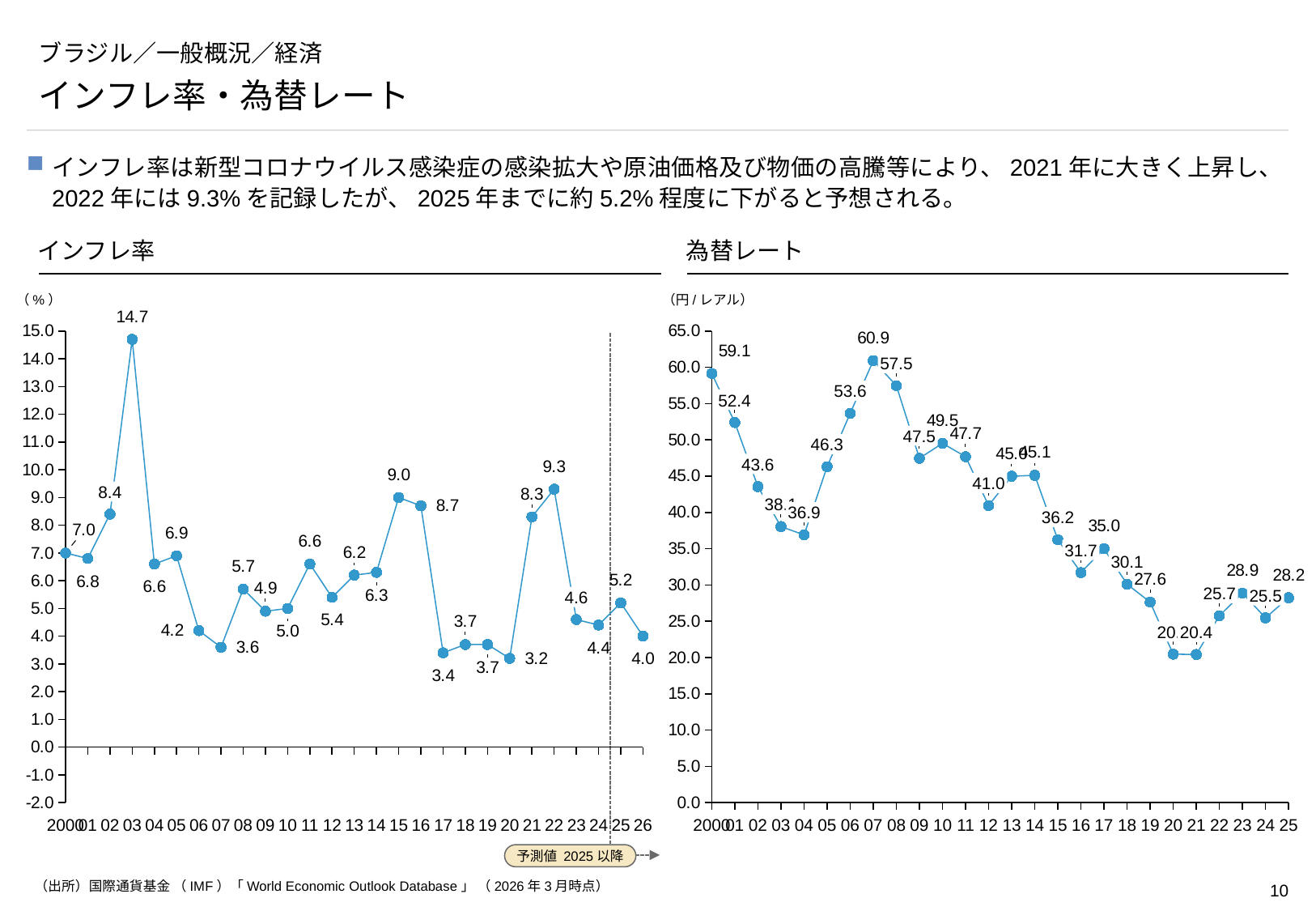

# ブラジル／一般概況／経済
インフレ率・為替レート
インフレ率は新型コロナウイルス感染症の感染拡大や原油価格及び物価の高騰等により、2021年に大きく上昇し、2022年には9.3%を記録したが、2025年までに約5.2%程度に下がると予想される。
インフレ率
為替レート

### Chart

| Category |  |
|---|---|
（%）
（円/レアル）

### Chart

| Category |  |
|---|---|
予測値 2025以降
57.5
53.6
52.4
47.5
46.3
43.6
41.0
8.4
38.1
36.9
36.2
31.7
30.1
25.7
25.5
4.6
20.5
20.4
2000
01
02
03
04
05
06
07
08
09
10
11
12
13
14
15
16
17
18
19
20
21
22
23
24
25
26
2000
01
02
03
04
05
06
07
08
09
10
11
12
13
14
15
16
17
18
19
20
21
22
23
24
25
（出所）国際通貨基金 （IMF）「World Economic Outlook Database」 （2026年3月時点）